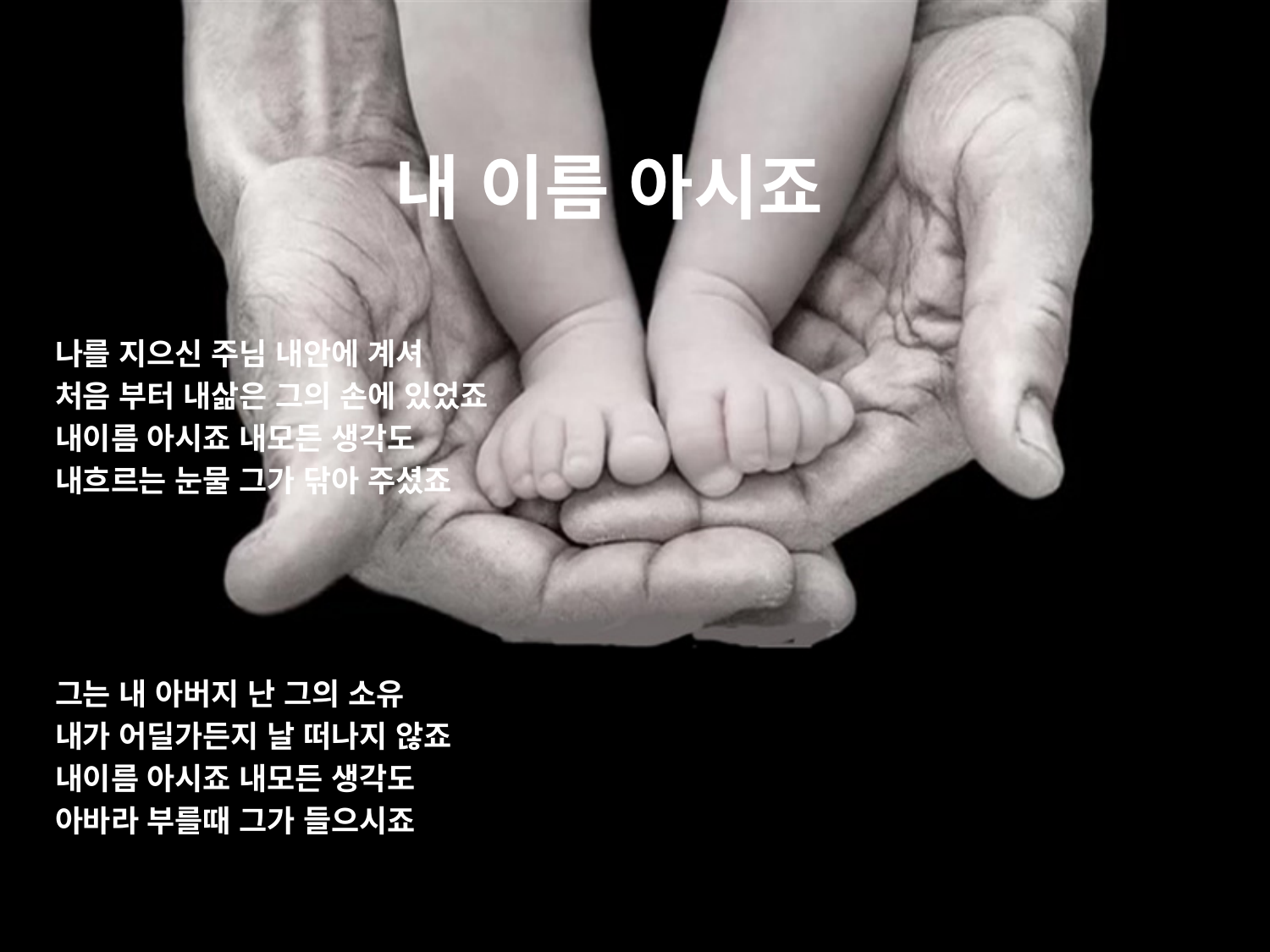

# 내 이름 아시죠
나를 지으신 주님 내안에 계셔
처음 부터 내삶은 그의 손에 있었죠
내이름 아시죠 내모든 생각도
내흐르는 눈물 그가 닦아 주셨죠

그는 내 아버지 난 그의 소유
내가 어딜가든지 날 떠나지 않죠
내이름 아시죠 내모든 생각도
아바라 부를때 그가 들으시죠